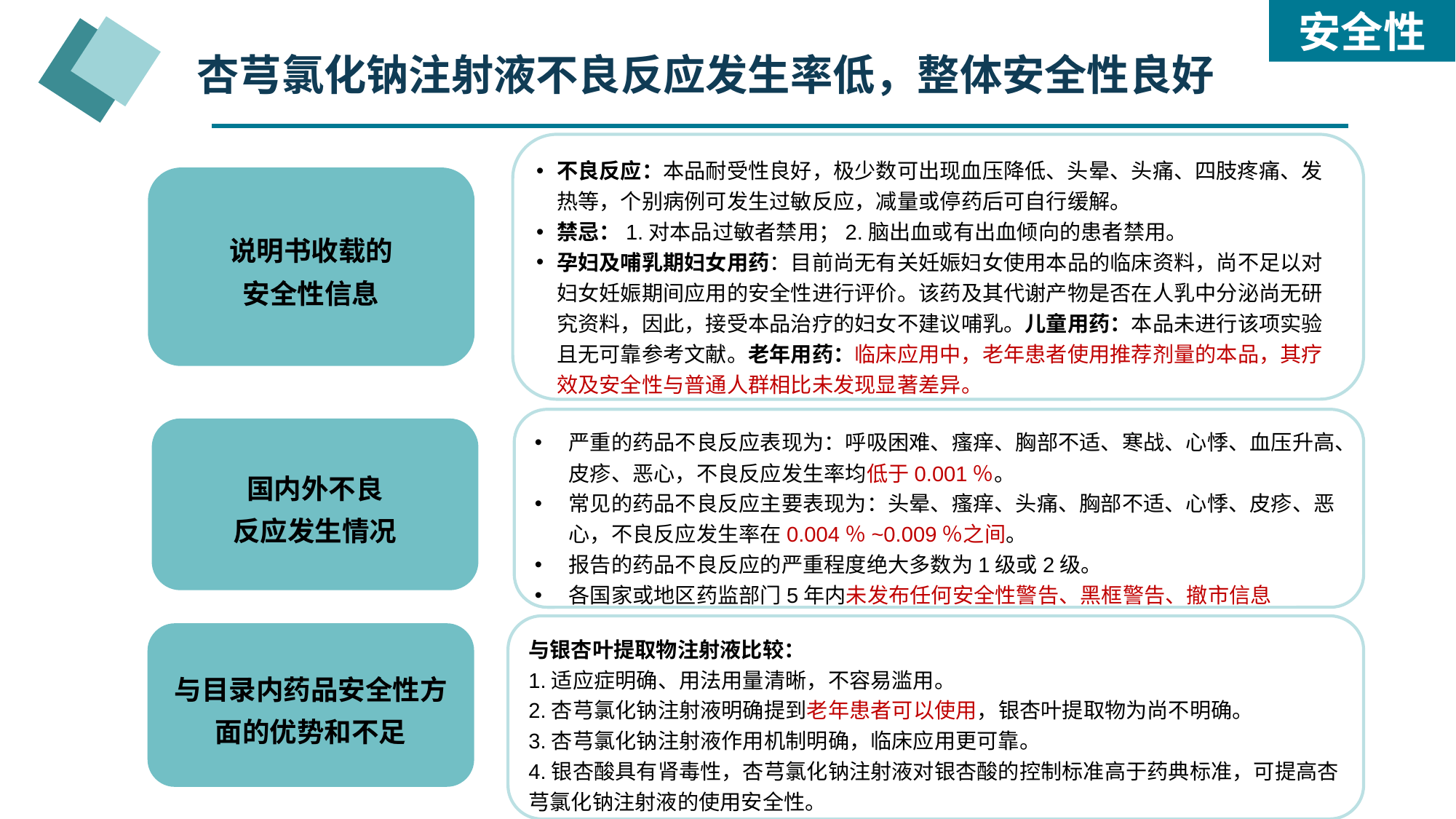

安全性
杏芎氯化钠注射液不良反应发生率低，整体安全性良好
不良反应：本品耐受性良好，极少数可出现血压降低、头晕、头痛、四肢疼痛、发热等，个别病例可发生过敏反应，减量或停药后可自行缓解。
禁忌：1.对本品过敏者禁用；2.脑出血或有出血倾向的患者禁用。
孕妇及哺乳期妇女用药：目前尚无有关妊娠妇女使用本品的临床资料，尚不足以对妇女妊娠期间应用的安全性进行评价。该药及其代谢产物是否在人乳中分泌尚无研究资料，因此，接受本品治疗的妇女不建议哺乳。儿童用药：本品未进行该项实验且无可靠参考文献。老年用药：临床应用中，老年患者使用推荐剂量的本品，其疗效及安全性与普通人群相比未发现显著差异。
说明书收载的
安全性信息
严重的药品不良反应表现为：呼吸困难、瘙痒、胸部不适、寒战、心悸、血压升高、皮疹、恶心，不良反应发生率均低于0.001％。
常见的药品不良反应主要表现为：头晕、瘙痒、头痛、胸部不适、心悸、皮疹、恶心，不良反应发生率在0.004％~0.009％之间。
报告的药品不良反应的严重程度绝大多数为1级或2级。
各国家或地区药监部门5年内未发布任何安全性警告、黑框警告、撤市信息
国内外不良
反应发生情况
与银杏叶提取物注射液比较：
1.适应症明确、用法用量清晰，不容易滥用。
2.杏芎氯化钠注射液明确提到老年患者可以使用，银杏叶提取物为尚不明确。
3.杏芎氯化钠注射液作用机制明确，临床应用更可靠。
4.银杏酸具有肾毒性，杏芎氯化钠注射液对银杏酸的控制标准高于药典标准，可提高杏芎氯化钠注射液的使用安全性。
与目录内药品安全性方面的优势和不足